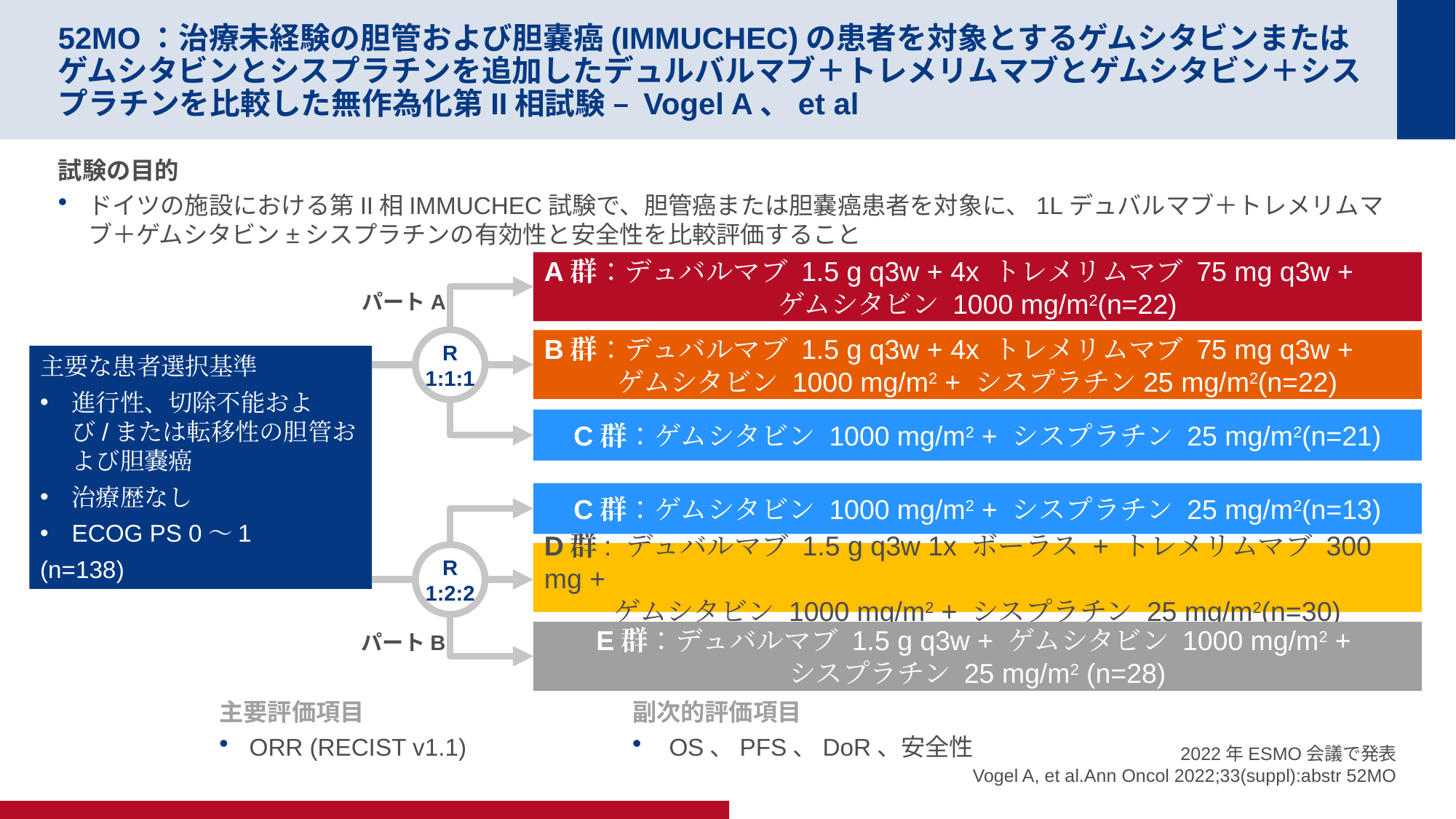

# 52MO：治療未経験の胆管および胆嚢癌(IMMUCHEC)の患者を対象とするゲムシタビンまたはゲムシタビンとシスプラチンを追加したデュルバルマブ＋トレメリムマブとゲムシタビン＋シスプラチンを比較した無作為化第II相試験 – Vogel A、et al
試験の目的
ドイツの施設における第II相IMMUCHEC試験で、胆管癌または胆嚢癌患者を対象に、1Lデュバルマブ＋トレメリムマブ＋ゲムシタビン±シスプラチンの有効性と安全性を比較評価すること
A群：デュバルマブ 1.5 g q3w + 4x トレメリムマブ 75 mg q3w +
ゲムシタビン 1000 mg/m2(n=22)
パートA
R
1:1:1
B群：デュバルマブ 1.5 g q3w + 4x トレメリムマブ 75 mg q3w +
ゲムシタビン 1000 mg/m2 + シスプラチン25 mg/m2(n=22)
主要な患者選択基準
進行性、切除不能および/または転移性の胆管および胆嚢癌
治療歴なし
ECOG PS 0～1
(n=138)
C群：ゲムシタビン 1000 mg/m2 + シスプラチン 25 mg/m2(n=21)
C群：ゲムシタビン 1000 mg/m2 + シスプラチン 25 mg/m2(n=13)
D群: デュバルマブ 1.5 g q3w 1x ボーラス + トレメリムマブ 300 mg +
ゲムシタビン 1000 mg/m2 + シスプラチン 25 mg/m2(n=30)
R
1:2:2
E群：デュバルマブ 1.5 g q3w + ゲムシタビン 1000 mg/m2 +
シスプラチン 25 mg/m2 (n=28)
パートB
主要評価項目
ORR (RECIST v1.1)
副次的評価項目
 OS、PFS、DoR、安全性
2022年ESMO会議で発表
Vogel A, et al.Ann Oncol 2022;33(suppl):abstr 52MO